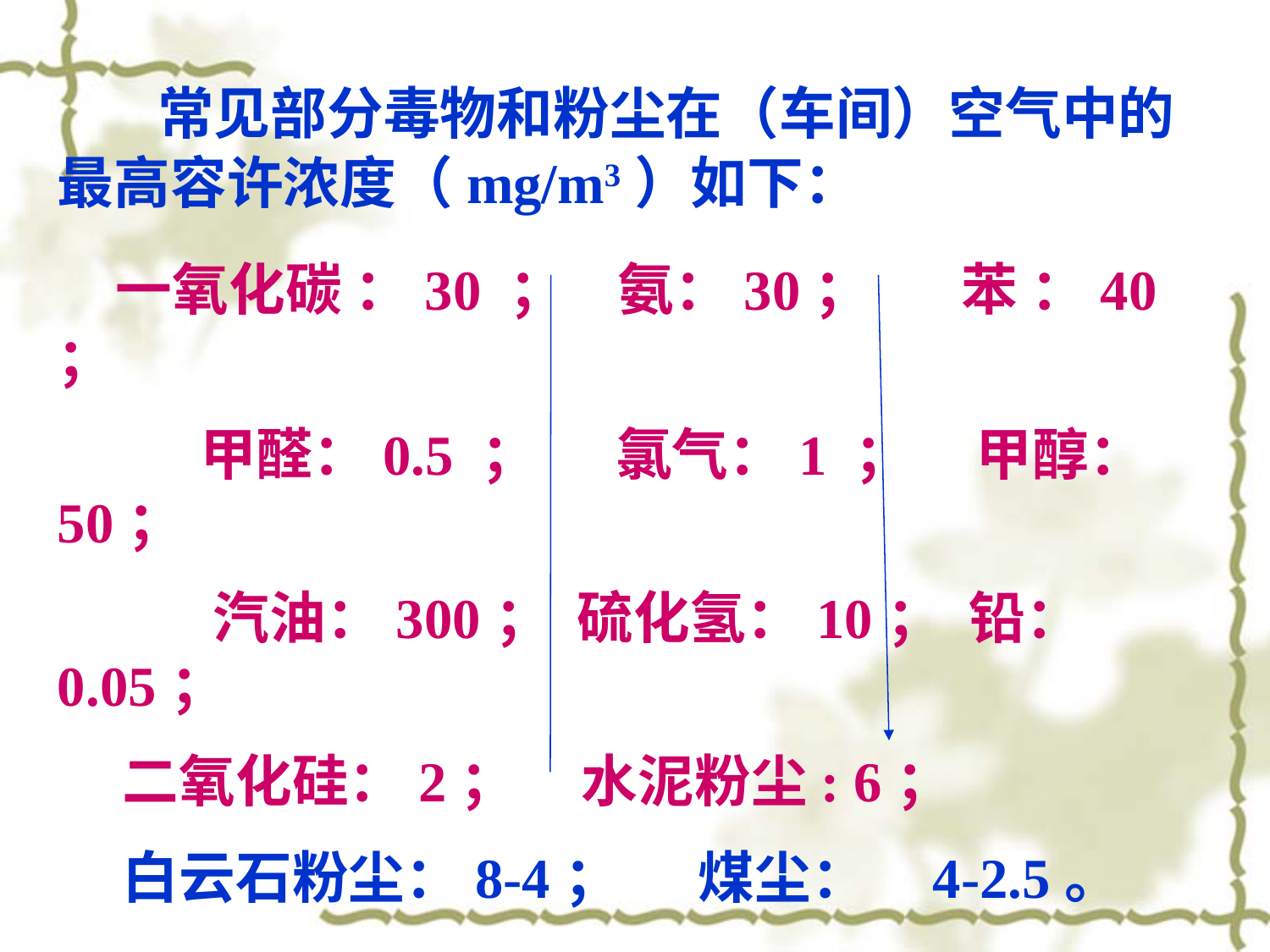

常见部分毒物和粉尘在（车间）空气中的最高容许浓度（mg/m3）如下：
   一氧化碳 ：30 ；    氨：30；       苯 ：40 ；
          甲醛：0.5 ；      氯气：1 ；     甲醇：50；
           汽油：300；  硫化氢：10；  铅：0.05；
    二氧化硅：2；     水泥粉尘: 6；
    白云石粉尘：8-4；      煤尘：    4-2.5。

48